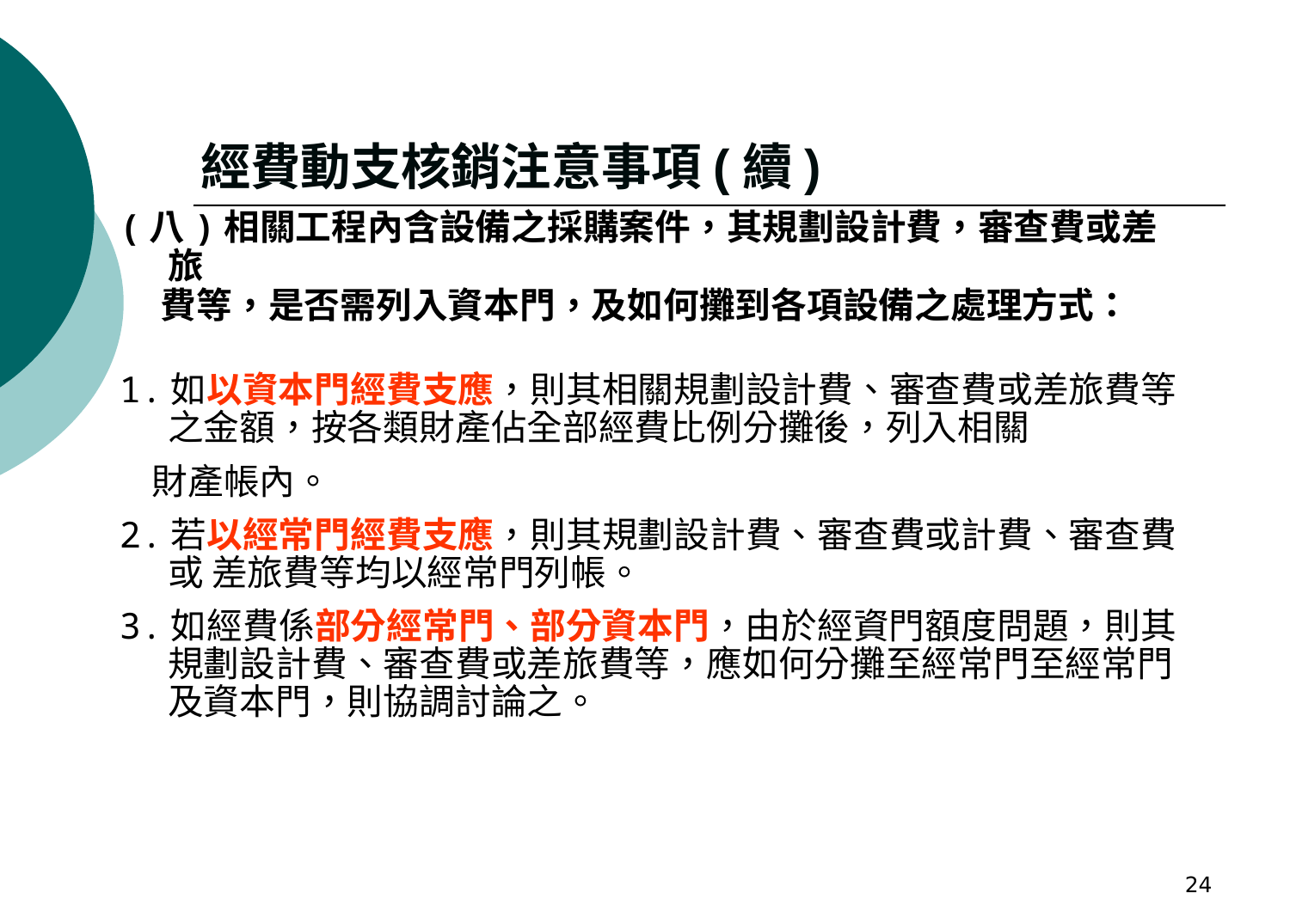

經費動支核銷注意事項(續)
(八)相關工程內含設備之採購案件，其規劃設計費，審查費或差旅
    費等，是否需列入資本門，及如何攤到各項設備之處理方式：

1.如以資本門經費支應，則其相關規劃設計費、審查費或差旅費等之金額，按各類財產佔全部經費比例分攤後，列入相關
   財產帳內。
2.若以經常門經費支應，則其規劃設計費、審查費或計費、審查費或 差旅費等均以經常門列帳。
3.如經費係部分經常門、部分資本門，由於經資門額度問題，則其規劃設計費、審查費或差旅費等，應如何分攤至經常門至經常門及資本門，則協調討論之。
24